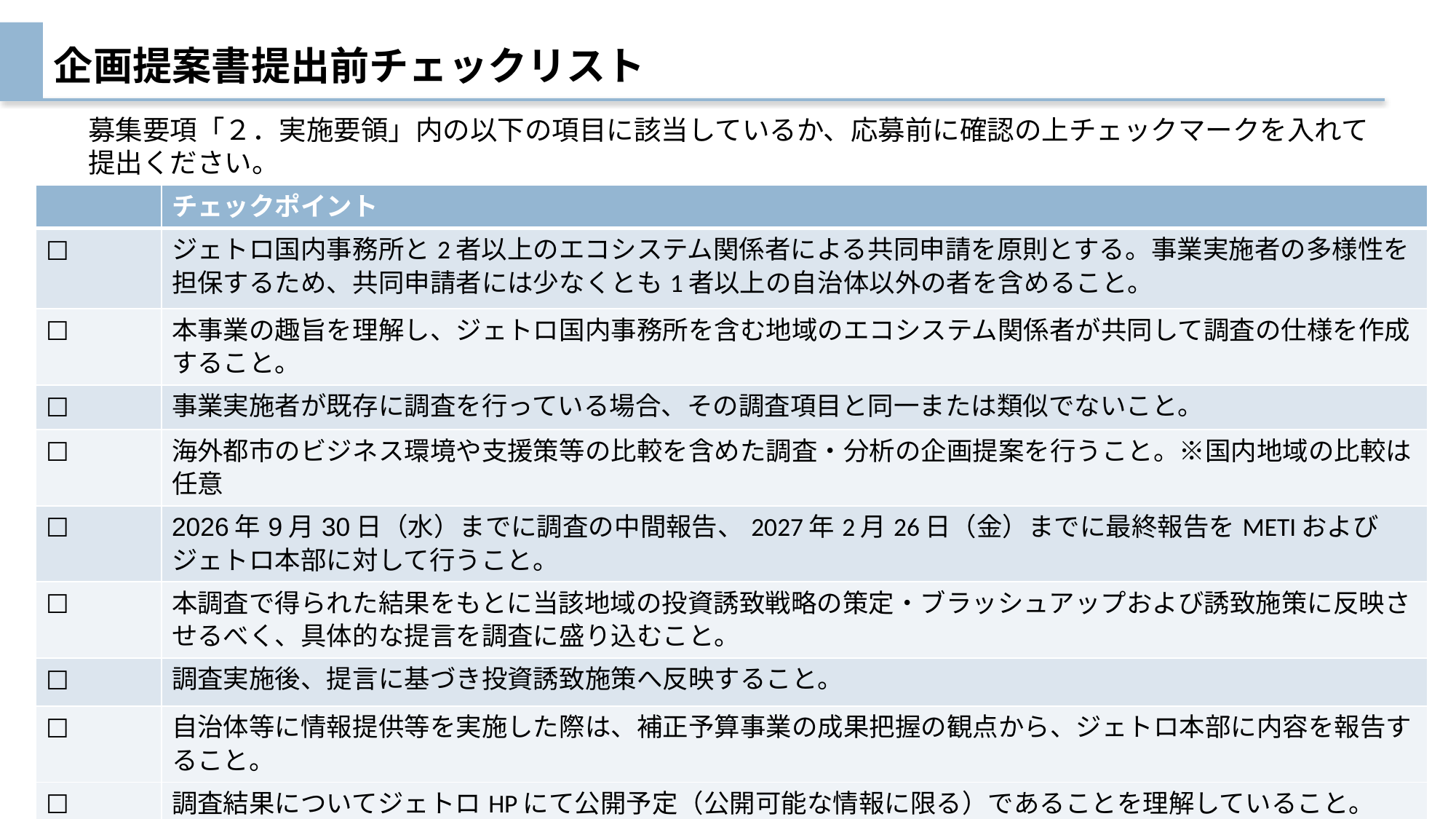

企画提案書提出前チェックリスト
募集要項「２．実施要領」内の以下の項目に該当しているか、応募前に確認の上チェックマークを入れて提出ください。

|  | チェックポイント |
| --- | --- |
| ☐ | ジェトロ国内事務所と2者以上のエコシステム関係者による共同申請を原則とする。事業実施者の多様性を担保するため、共同申請者には少なくとも1者以上の自治体以外の者を含めること。 |
| ☐ | 本事業の趣旨を理解し、ジェトロ国内事務所を含む地域のエコシステム関係者が共同して調査の仕様を作成すること。 |
| ☐ | 事業実施者が既存に調査を行っている場合、その調査項目と同一または類似でないこと。 |
| ☐ | 海外都市のビジネス環境や支援策等の比較を含めた調査・分析の企画提案を行うこと。※国内地域の比較は任意 |
| ☐ | 2026年9月30日（水）までに調査の中間報告、2027年2月26日（金）までに最終報告をMETIおよびジェトロ本部に対して行うこと。 |
| ☐ | 本調査で得られた結果をもとに当該地域の投資誘致戦略の策定・ブラッシュアップおよび誘致施策に反映させるべく、具体的な提言を調査に盛り込むこと。 |
| ☐ | 調査実施後、提言に基づき投資誘致施策へ反映すること。 |
| ☐ | 自治体等に情報提供等を実施した際は、補正予算事業の成果把握の観点から、ジェトロ本部に内容を報告すること。 |
| ☐ | 調査結果についてジェトロHPにて公開予定（公開可能な情報に限る）であることを理解していること。 |